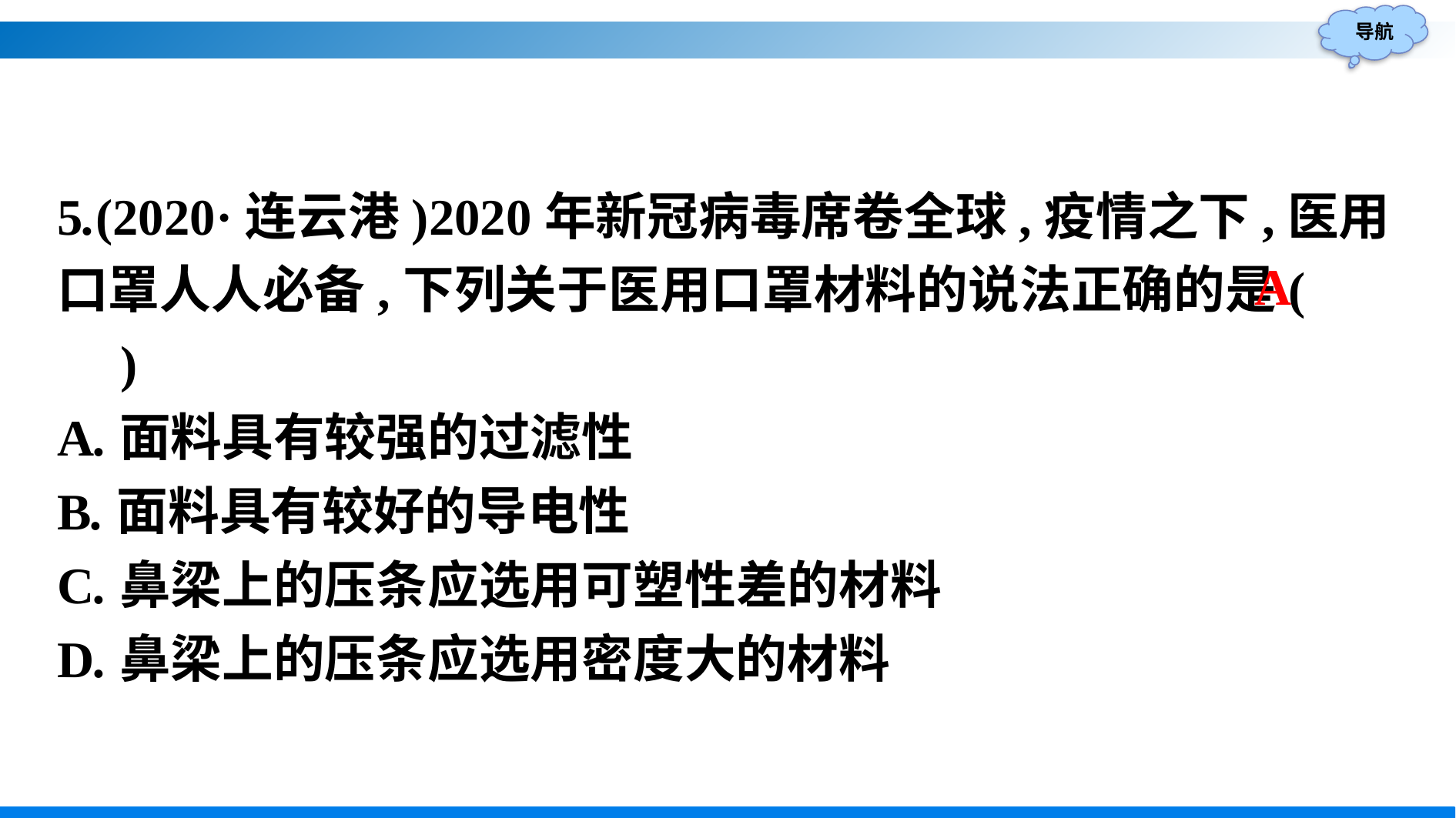

5.(2020·连云港)2020年新冠病毒席卷全球,疫情之下,医用口罩人人必备,下列关于医用口罩材料的说法正确的是(　　)
A.面料具有较强的过滤性
B.面料具有较好的导电性
C.鼻梁上的压条应选用可塑性差的材料
D.鼻梁上的压条应选用密度大的材料
A